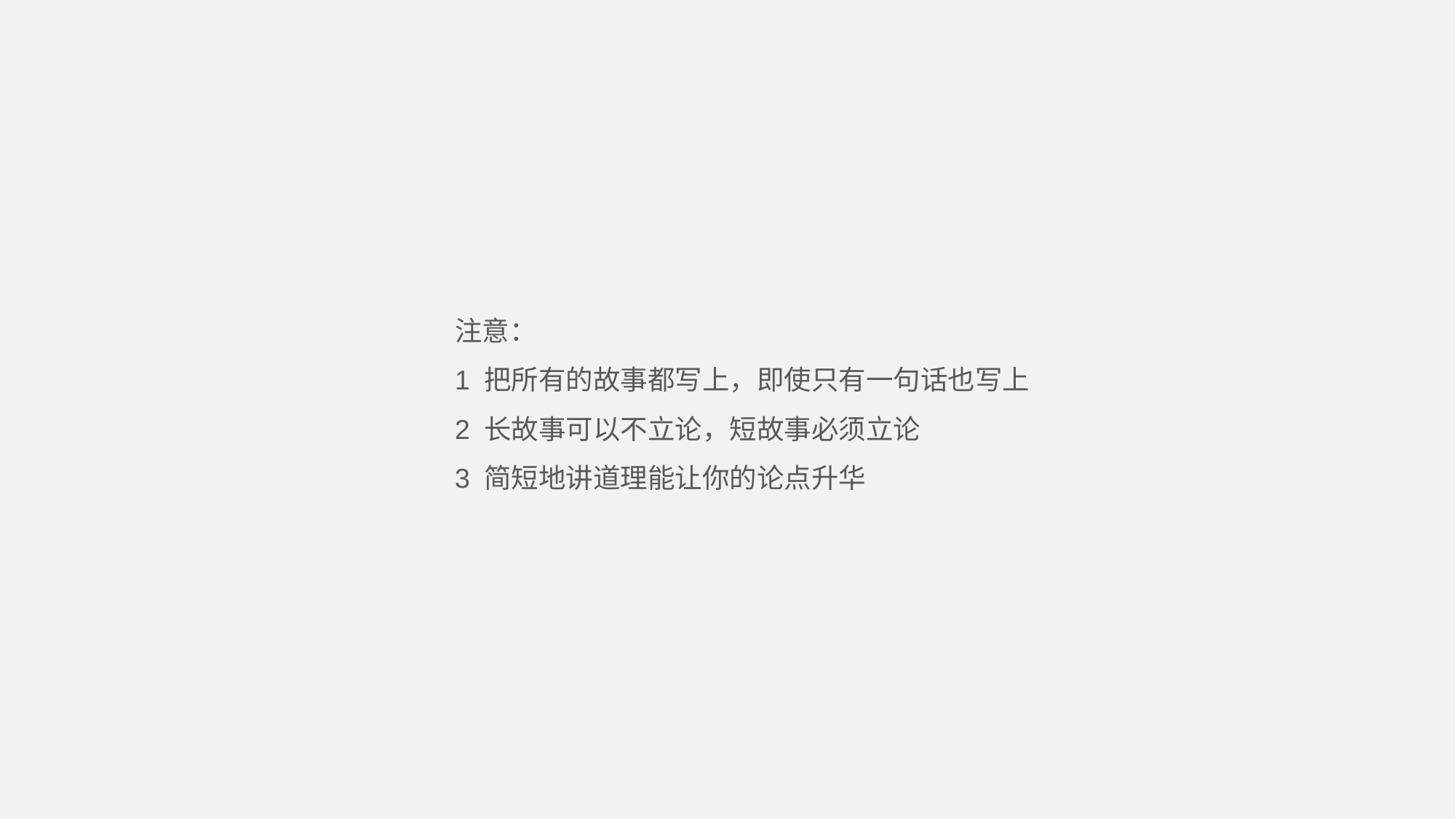

注意：
1 把所有的故事都写上，即使只有一句话也写上
2 长故事可以不立论，短故事必须立论
3 简短地讲道理能让你的论点升华